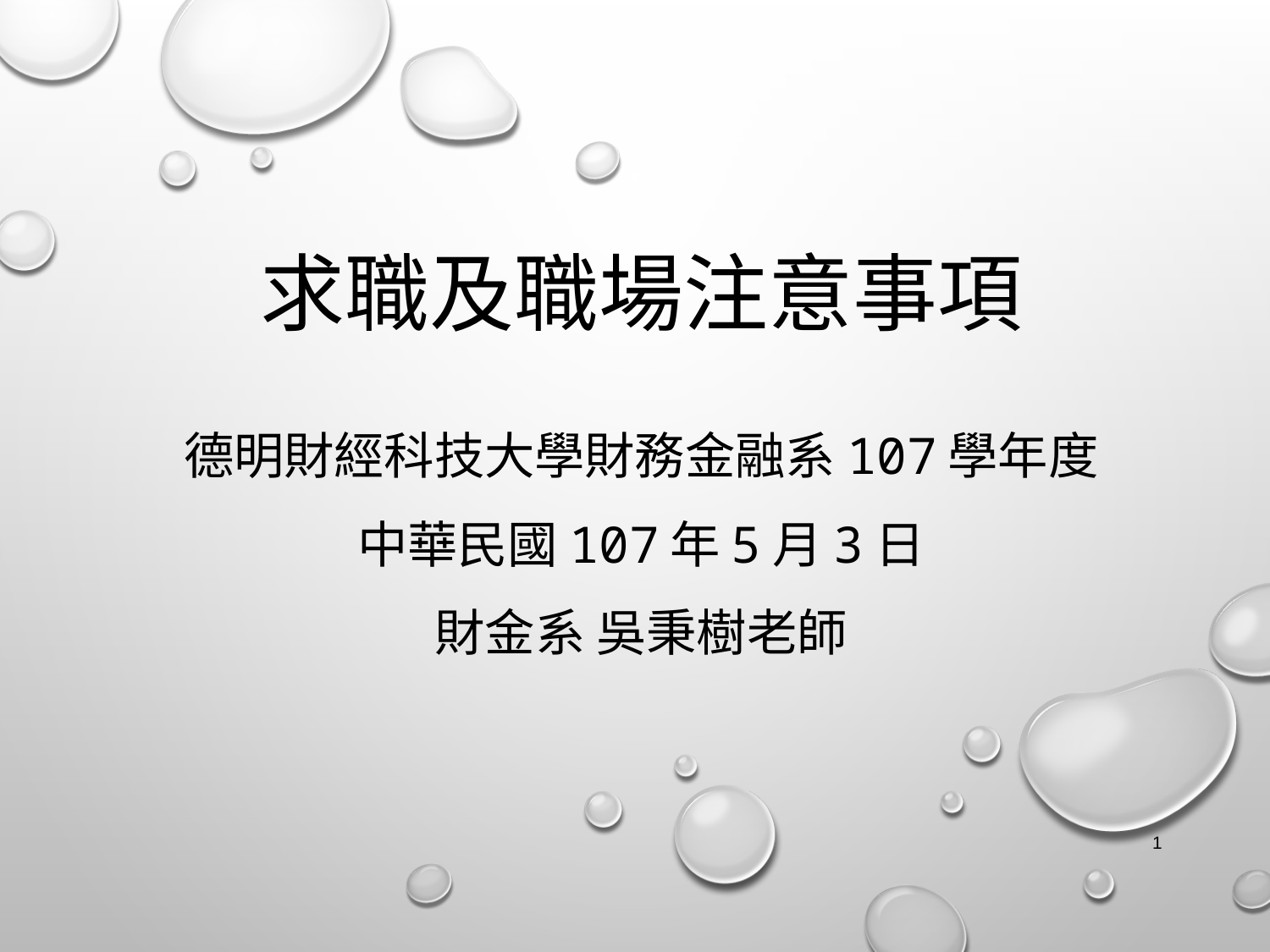

# 求職及職場注意事項
德明財經科技大學財務金融系107學年度
中華民國107年5月3日
財金系 吳秉樹老師

1